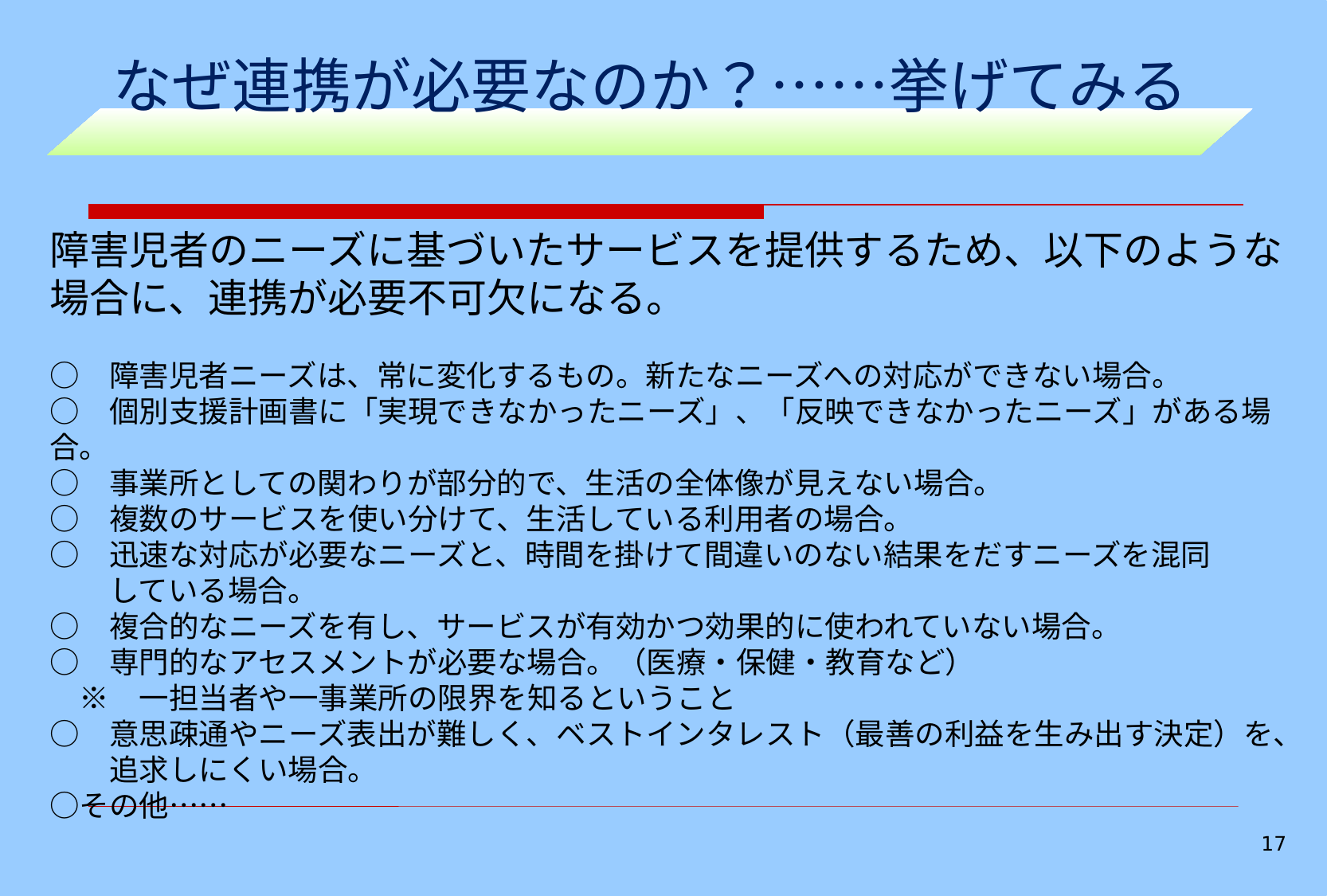

なぜ連携が必要なのか？……挙げてみる

# 障害児者のニーズに基づいたサービスを提供するため、以下のような場合に、連携が必要不可欠になる。 ○　障害児者ニーズは、常に変化するもの。新たなニーズへの対応ができない場合。 ○　個別支援計画書に「実現できなかったニーズ」、「反映できなかったニーズ」がある場合。 ○　事業所としての関わりが部分的で、生活の全体像が見えない場合。 ○　複数のサービスを使い分けて、生活している利用者の場合。 ○　迅速な対応が必要なニーズと、時間を掛けて間違いのない結果をだすニーズを混同 　　している場合。 ○　複合的なニーズを有し、サービスが有効かつ効果的に使われていない場合。 ○　専門的なアセスメントが必要な場合。（医療・保健・教育など） 　※　一担当者や一事業所の限界を知るということ ○　意思疎通やニーズ表出が難しく、ベストインタレスト（最善の利益を生み出す決定）を、 　　追求しにくい場合。 ○その他……
17